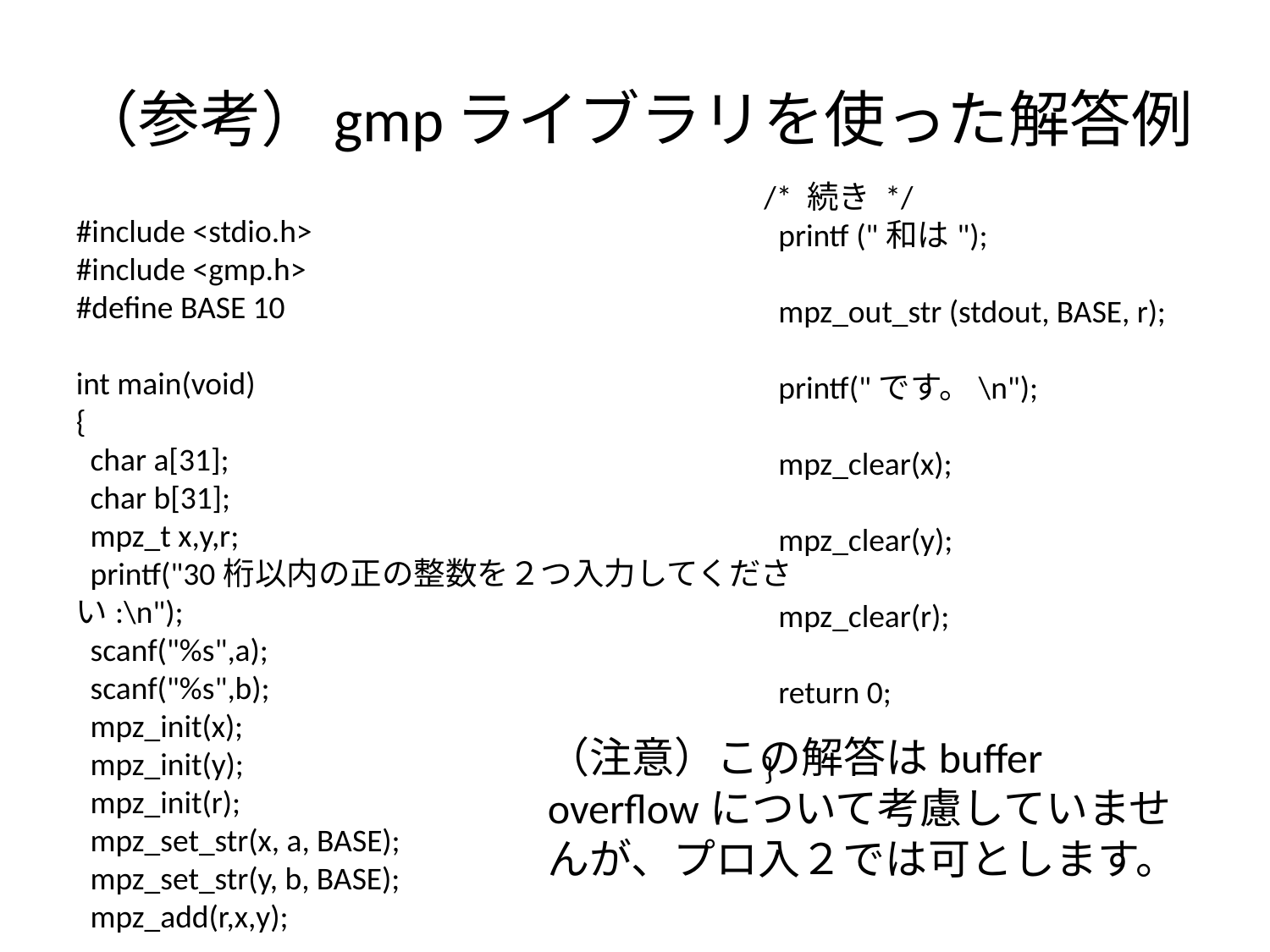

# （参考）gmpライブラリを使った解答例
/* 続き */
  printf ("和は");
  mpz_out_str (stdout, BASE, r);
  printf("です。\n");
  mpz_clear(x);
  mpz_clear(y);
  mpz_clear(r);
  return 0;
}
#include <stdio.h>
#include <gmp.h>
#define BASE 10

int main(void)
{
  char a[31];
  char b[31];
  mpz_t x,y,r;
  printf("30桁以内の正の整数を２つ入力してください:\n");
  scanf("%s",a);
  scanf("%s",b);
  mpz_init(x);
  mpz_init(y);
  mpz_init(r);
  mpz_set_str(x, a, BASE);
  mpz_set_str(y, b, BASE);
  mpz_add(r,x,y);
（注意）この解答はbuffer overflowについて考慮していませんが、プロ入２では可とします。